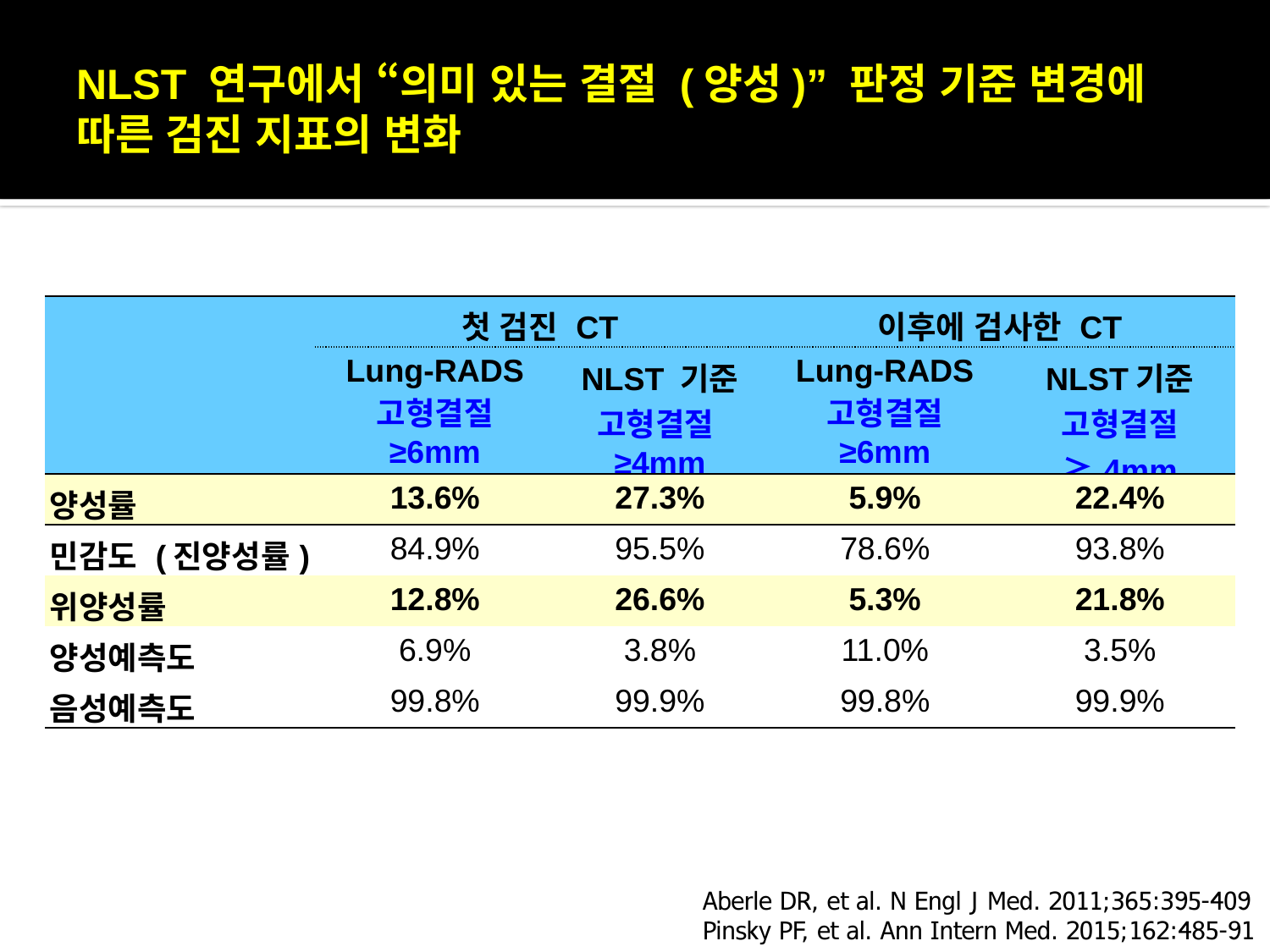

# NLST 연구에서 “의미 있는 결절 (양성)” 판정 기준 변경에 따른 검진 지표의 변화
|  | 첫 검진 CT |  | 이후에 검사한 CT |  |
| --- | --- | --- | --- | --- |
|  | Lung-RADS 고형결절 ≥6mm | NLST 기준 고형결절 ≥4mm | Lung-RADS 고형결절 ≥6mm | NLST기준 고형결절 ≥4mm |
| 양성률 | 13.6% | 27.3% | 5.9% | 22.4% |
| 민감도 (진양성률) | 84.9% | 95.5% | 78.6% | 93.8% |
| 위양성률 | 12.8% | 26.6% | 5.3% | 21.8% |
| 양성예측도 | 6.9% | 3.8% | 11.0% | 3.5% |
| 음성예측도 | 99.8% | 99.9% | 99.8% | 99.9% |
|  |  |  |  |  |
Aberle DR, et al. N Engl J Med. 2011;365:395-409
Pinsky PF, et al. Ann Intern Med. 2015;162:485-91